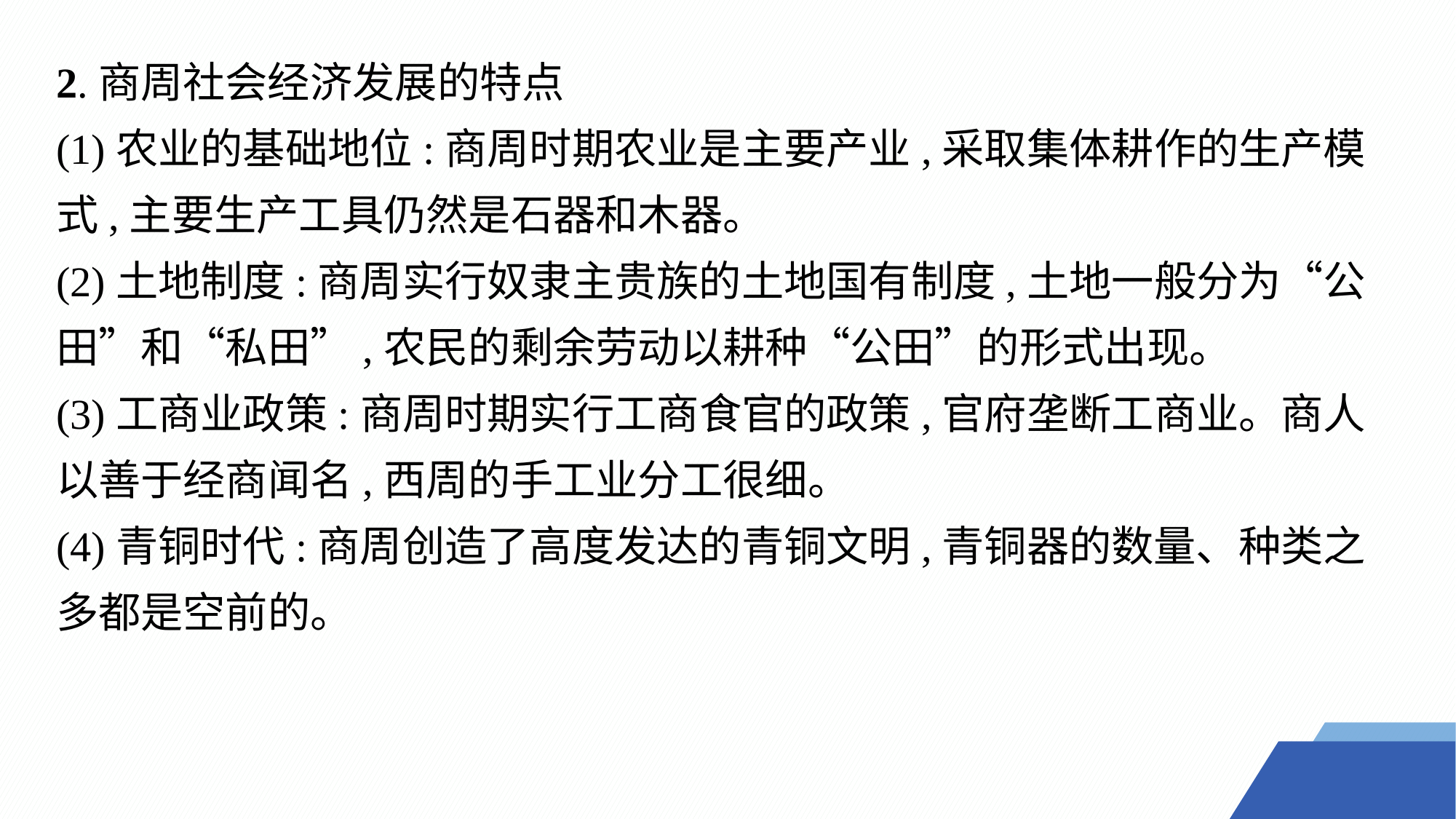

2.商周社会经济发展的特点
(1)农业的基础地位:商周时期农业是主要产业,采取集体耕作的生产模式,主要生产工具仍然是石器和木器。
(2)土地制度:商周实行奴隶主贵族的土地国有制度,土地一般分为“公田”和“私田”,农民的剩余劳动以耕种“公田”的形式出现。
(3)工商业政策:商周时期实行工商食官的政策,官府垄断工商业。商人以善于经商闻名,西周的手工业分工很细。
(4)青铜时代:商周创造了高度发达的青铜文明,青铜器的数量、种类之多都是空前的。